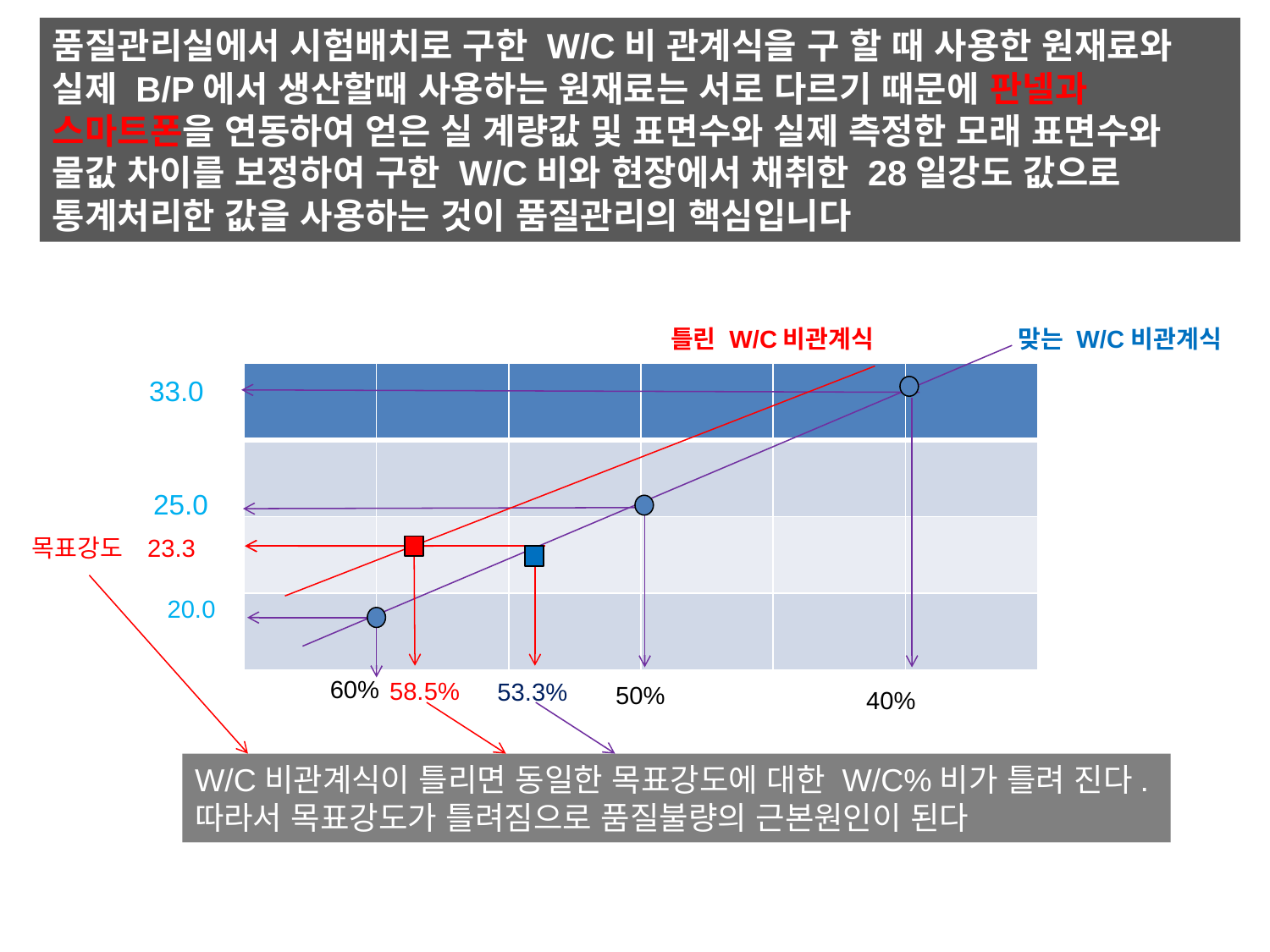

품질관리실에서 시험배치로 구한 W/C비 관계식을 구 할 때 사용한 원재료와 실제 B/P에서 생산할때 사용하는 원재료는 서로 다르기 때문에 판넬과 스마트폰을 연동하여 얻은 실 계량값 및 표면수와 실제 측정한 모래 표면수와 물값 차이를 보정하여 구한 W/C비와 현장에서 채취한 28일강도 값으로 통계처리한 값을 사용하는 것이 품질관리의 핵심입니다
틀린 W/C비관계식
맞는 W/C비관계식
|  |  |  |  |  |  |
| --- | --- | --- | --- | --- | --- |
|  |  |  |  |  |  |
|  |  |  |  |  |  |
|  |  |  |  |  |  |
33.0

25.0

목표강도
23.3

20.0

60%
58.5%
53.3%
50%
40%
W/C비관계식이 틀리면 동일한 목표강도에 대한 W/C%비가 틀려 진다.
따라서 목표강도가 틀려짐으로 품질불량의 근본원인이 된다